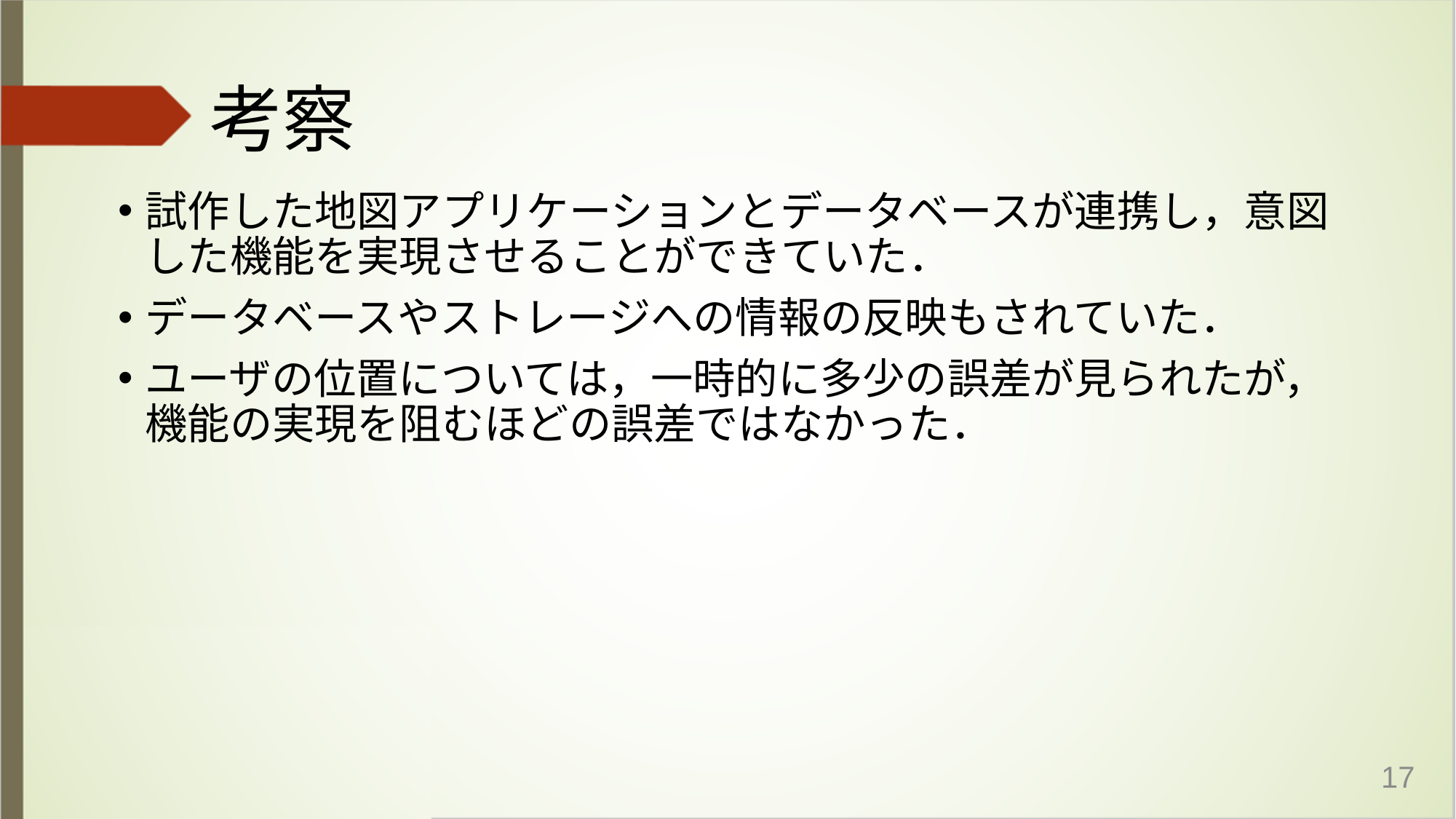

# 考察
試作した地図アプリケーションとデータベースが連携し，意図した機能を実現させることができていた．
データベースやストレージへの情報の反映もされていた．
ユーザの位置については，一時的に多少の誤差が見られたが，機能の実現を阻むほどの誤差ではなかった．
17